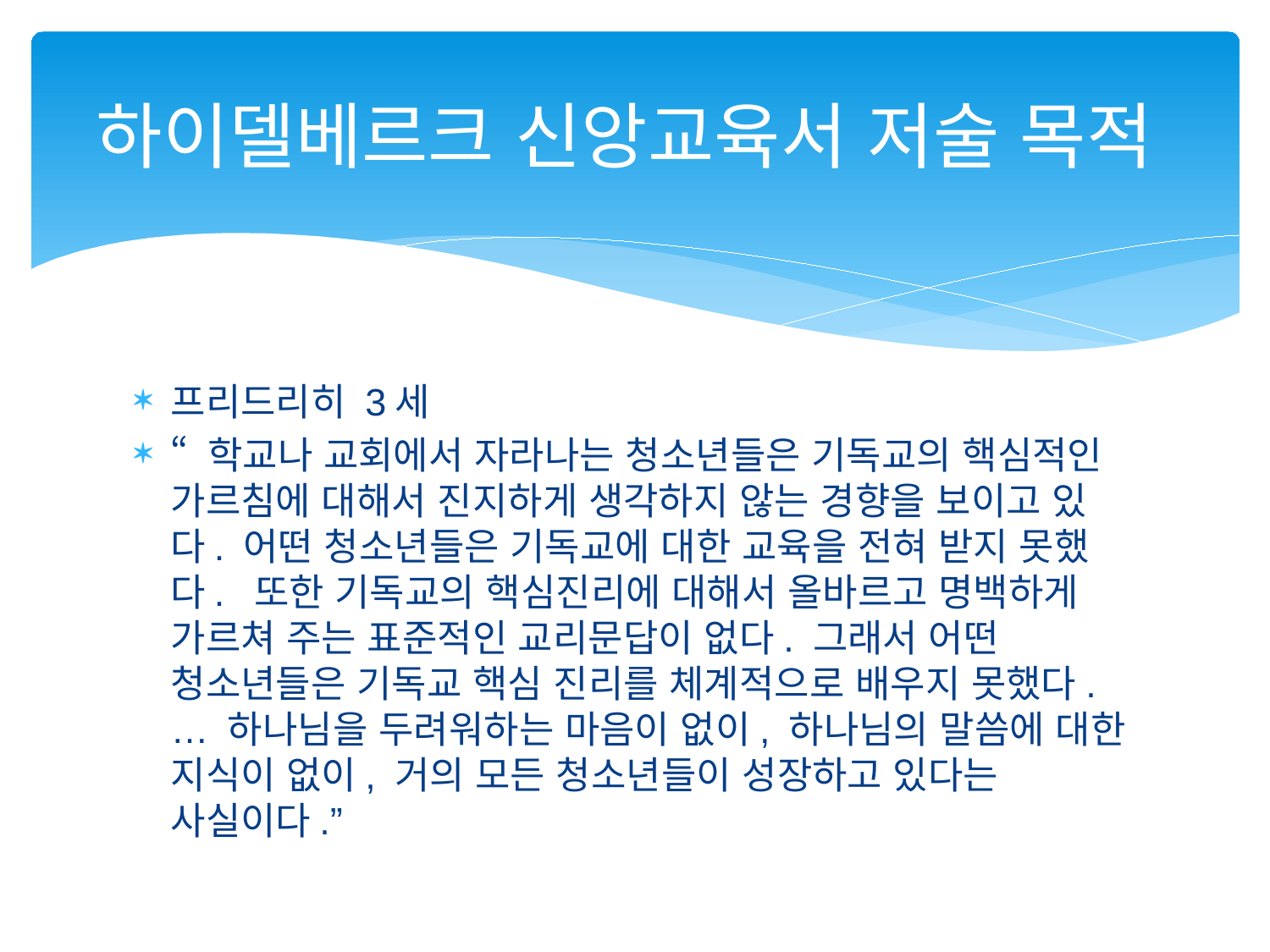

# 하이델베르크 신앙교육서 저술 목적
프리드리히 3세
“ 학교나 교회에서 자라나는 청소년들은 기독교의 핵심적인 가르침에 대해서 진지하게 생각하지 않는 경향을 보이고 있다. 어떤 청소년들은 기독교에 대한 교육을 전혀 받지 못했다.  또한 기독교의 핵심진리에 대해서 올바르고 명백하게 가르쳐 주는 표준적인 교리문답이 없다. 그래서 어떤 청소년들은 기독교 핵심 진리를 체계적으로 배우지 못했다. … 하나님을 두려워하는 마음이 없이, 하나님의 말씀에 대한 지식이 없이, 거의 모든 청소년들이 성장하고 있다는 사실이다.”